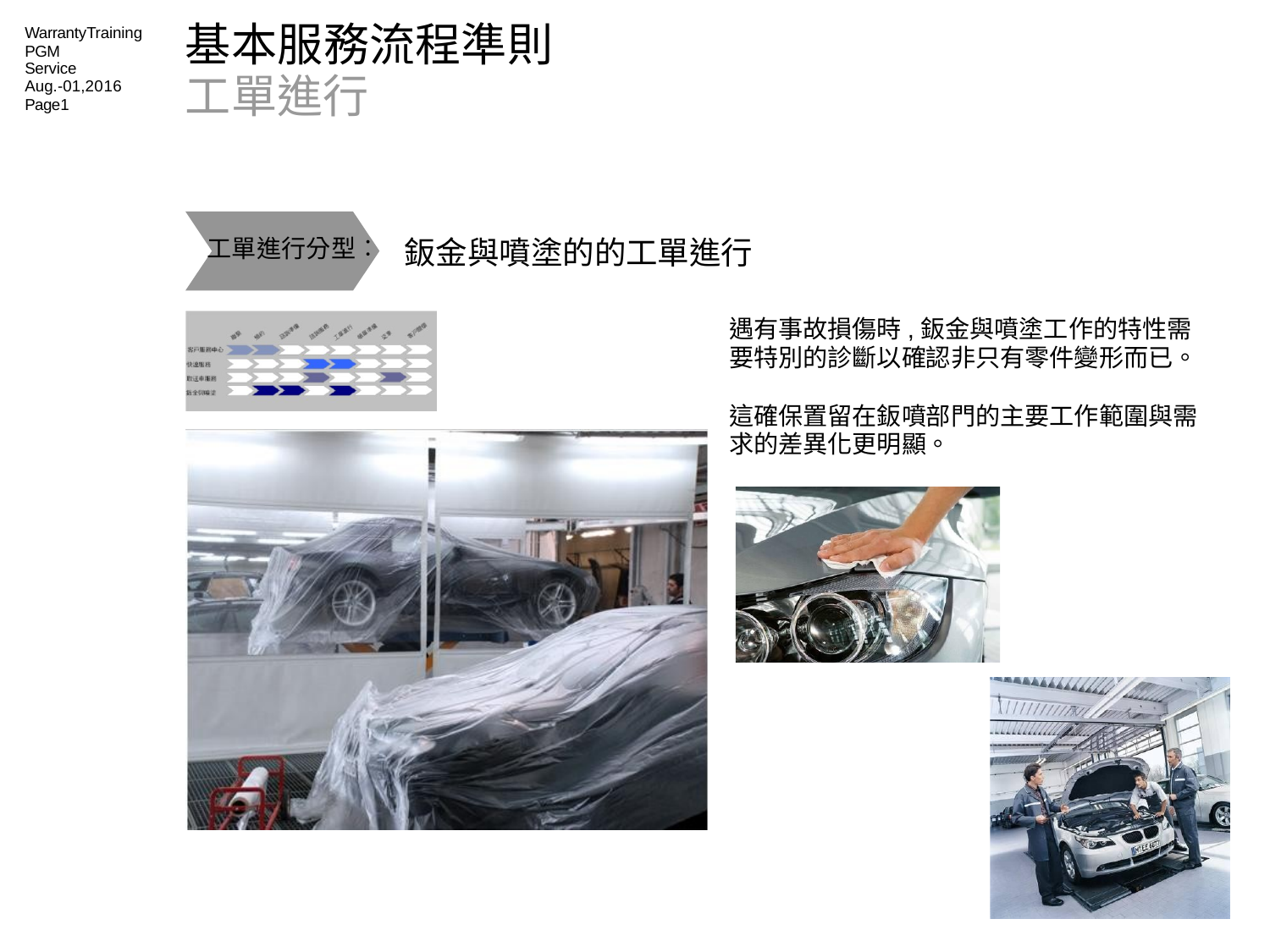

# 基本服務流程準則工單進行
WarrantyTrainingPGM
Service
Aug.-01,2016
Page1

鈑金與噴塗的的工單進行
工單進行分型︰

遇有事故損傷時,鈑金與噴塗工作的特性需
要特別的診斷以確認非只有零件變形而已。

這確保置留在鈑噴部門的主要工作範圍與需求的差異化更明顯。